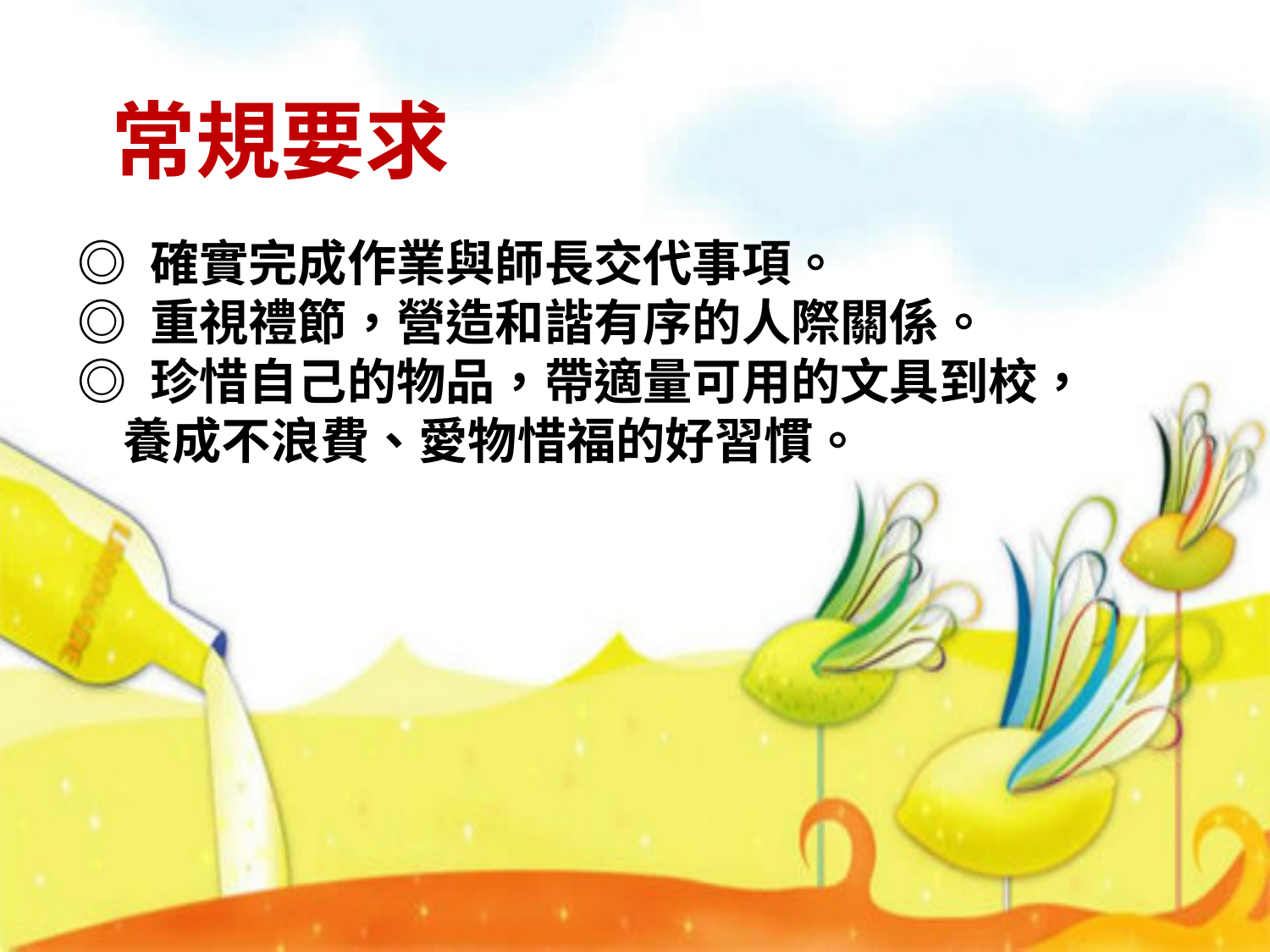

常規要求
◎ 確實完成作業與師長交代事項。
◎ 重視禮節，營造和諧有序的人際關係。
◎ 珍惜自己的物品，帶適量可用的文具到校，
   養成不浪費、愛物惜福的好習慣。